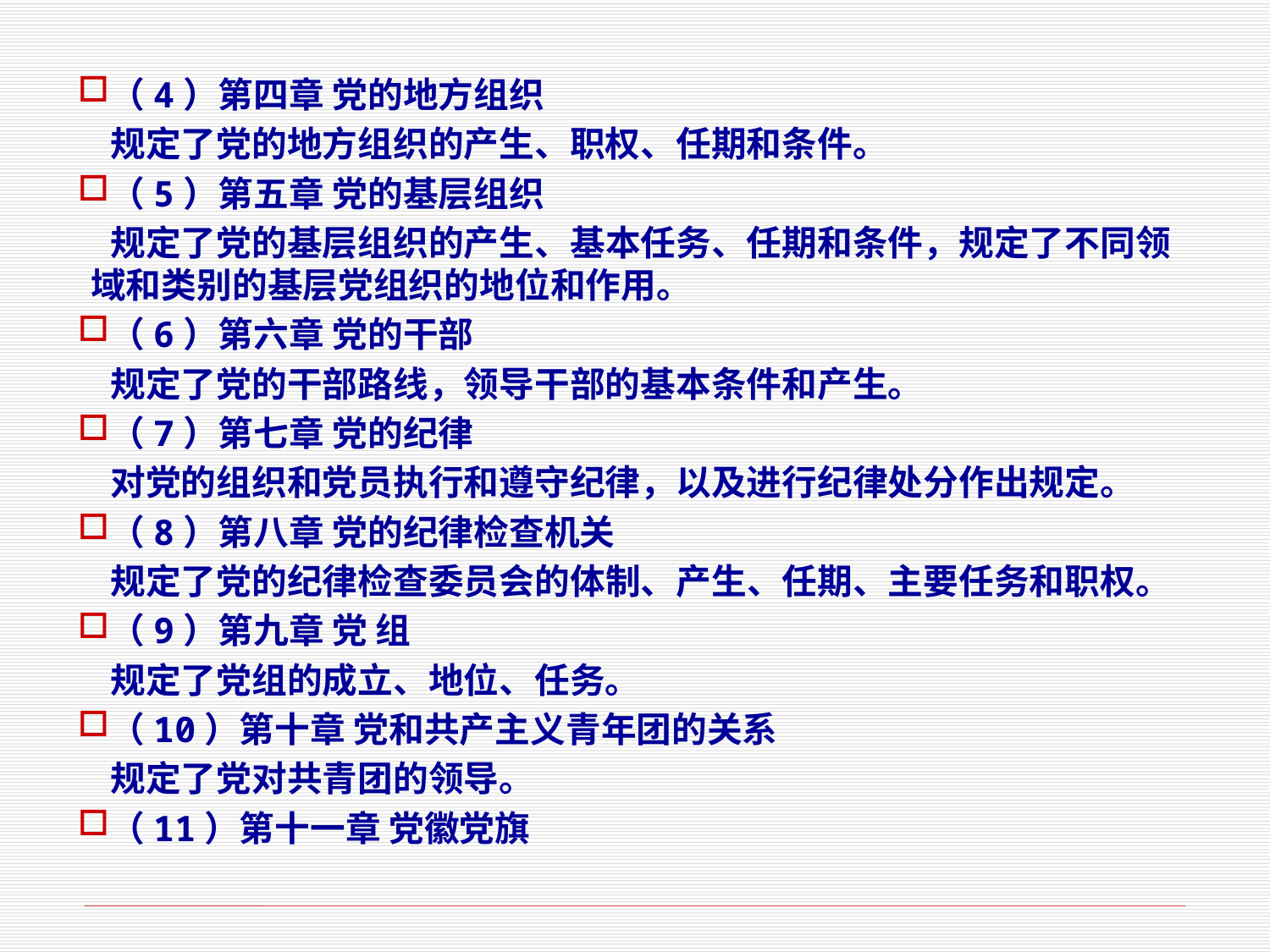

（4）第四章 党的地方组织
   规定了党的地方组织的产生、职权、任期和条件。
（5）第五章 党的基层组织
   规定了党的基层组织的产生、基本任务、任期和条件，规定了不同领域和类别的基层党组织的地位和作用。
（6）第六章 党的干部
   规定了党的干部路线，领导干部的基本条件和产生。
（7）第七章 党的纪律
   对党的组织和党员执行和遵守纪律，以及进行纪律处分作出规定。
（8）第八章 党的纪律检查机关
   规定了党的纪律检查委员会的体制、产生、任期、主要任务和职权。
（9）第九章 党 组
   规定了党组的成立、地位、任务。
（10）第十章 党和共产主义青年团的关系
   规定了党对共青团的领导。
（11）第十一章 党徽党旗